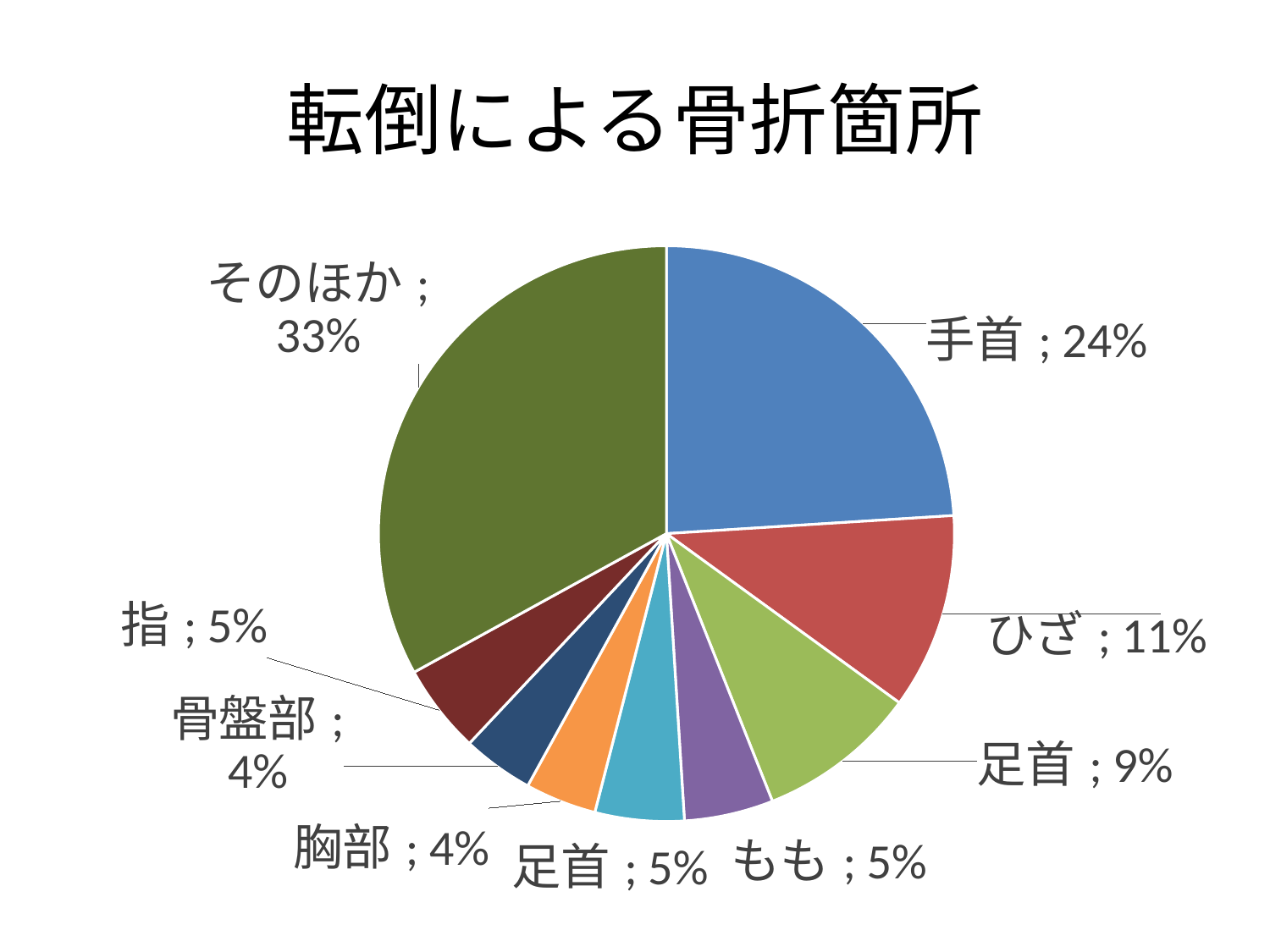

# 転倒による骨折箇所

### Chart

| Category | 転倒による骨折箇所 |
|---|---|
| 手首 | 0.24 |
| ひざ | 0.11 |
| 足首 | 0.09 |
| もも | 0.05 |
| 足首 | 0.05 |
| 胸部 | 0.04 |
| 骨盤部 | 0.04 |
| 指 | 0.05 |
| そのほか | 0.33 |